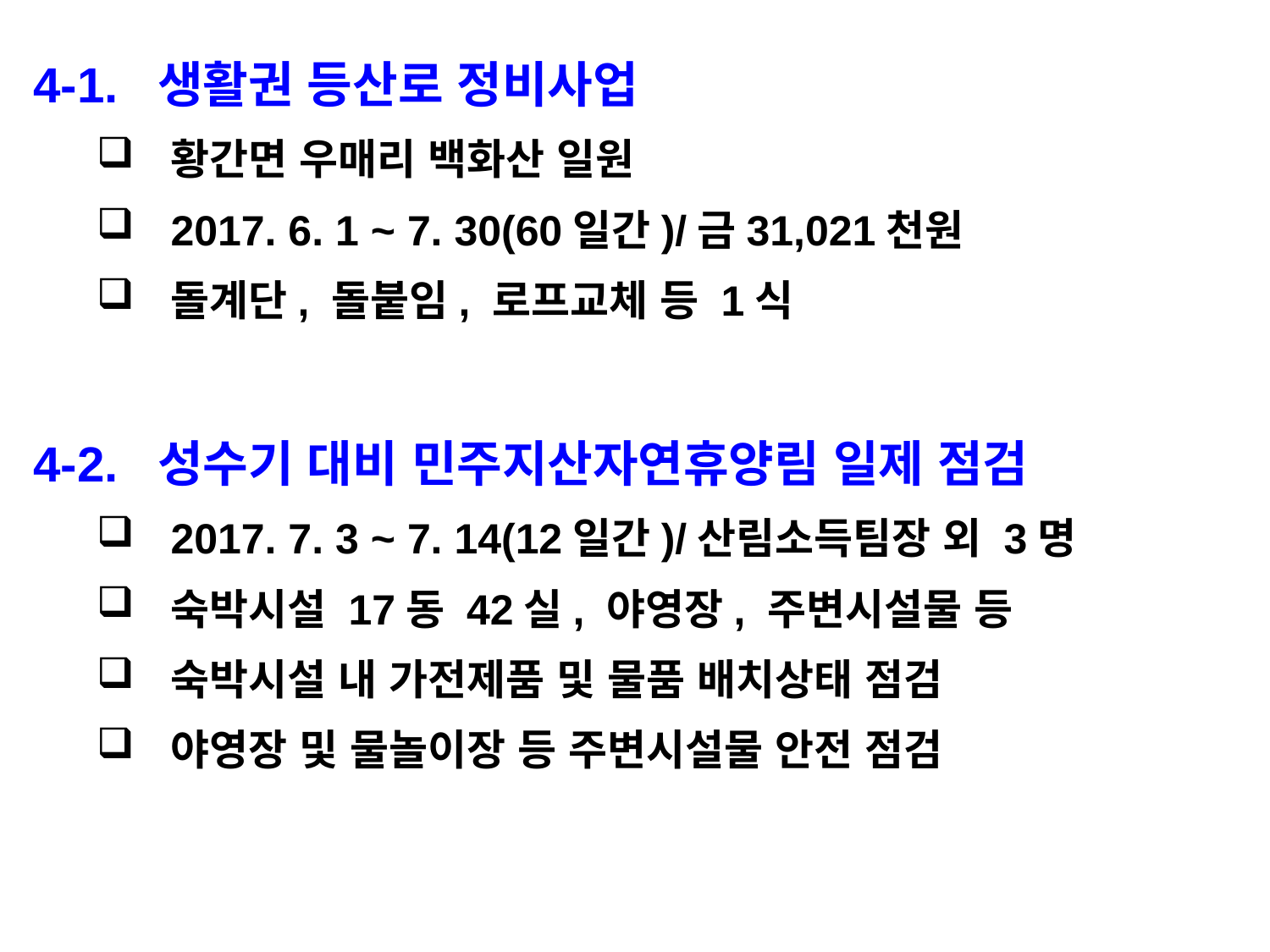

4-1.  생활권 등산로 정비사업
황간면 우매리 백화산 일원
2017. 6. 1 ~ 7. 30(60일간)/금31,021천원
돌계단, 돌붙임, 로프교체 등 1식

4-2.  성수기 대비 민주지산자연휴양림 일제 점검
2017. 7. 3 ~ 7. 14(12일간)/산림소득팀장 외 3명
숙박시설 17동 42실, 야영장, 주변시설물 등
숙박시설 내 가전제품 및 물품 배치상태 점검
야영장 및 물놀이장 등 주변시설물 안전 점검